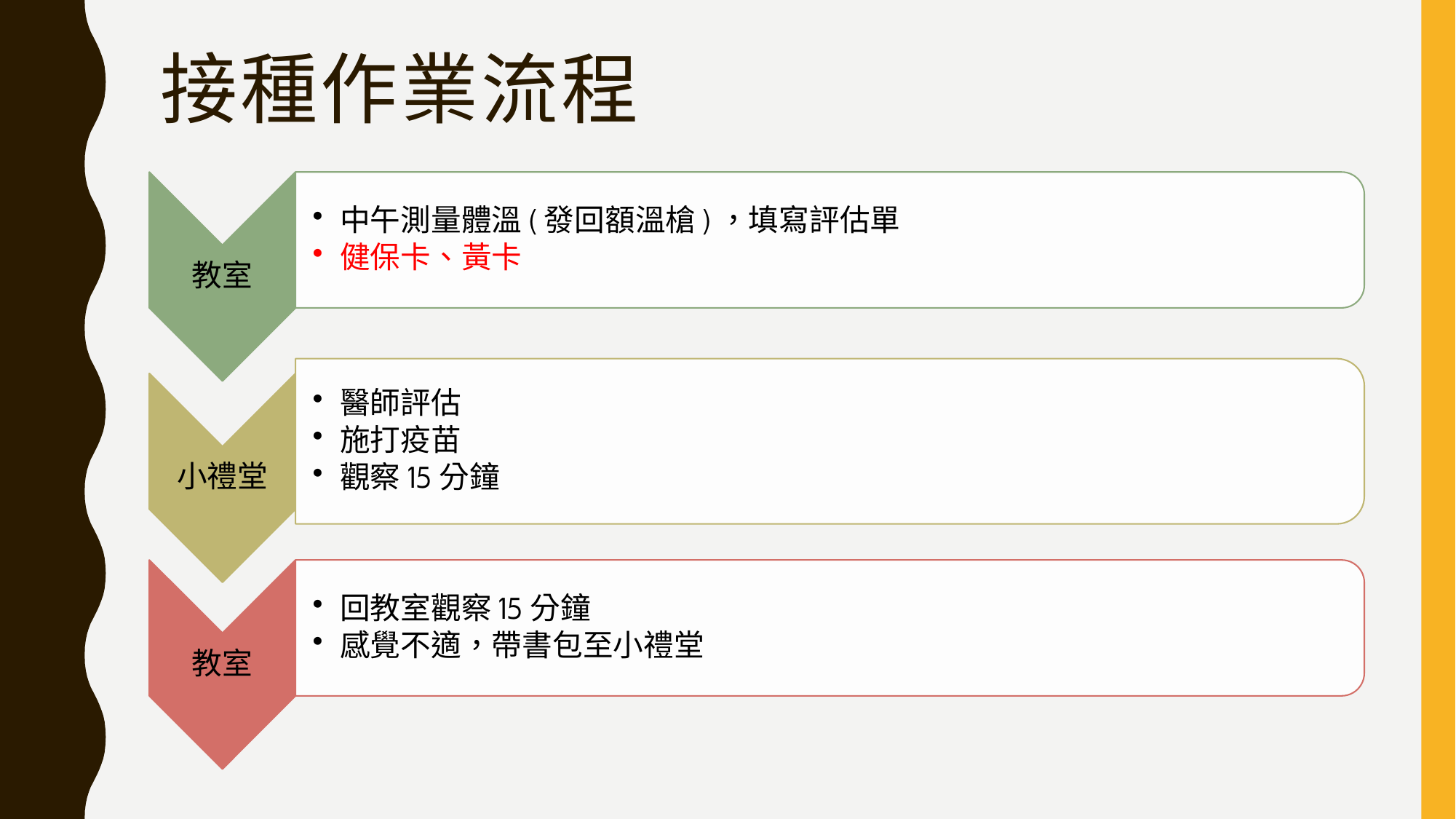

# 接種作業流程
教室
中午測量體溫(發回額溫槍)，填寫評估單
健保卡、黃卡
小禮堂
醫師評估
施打疫苗
觀察15分鐘
教室
回教室觀察15分鐘
感覺不適，帶書包至小禮堂